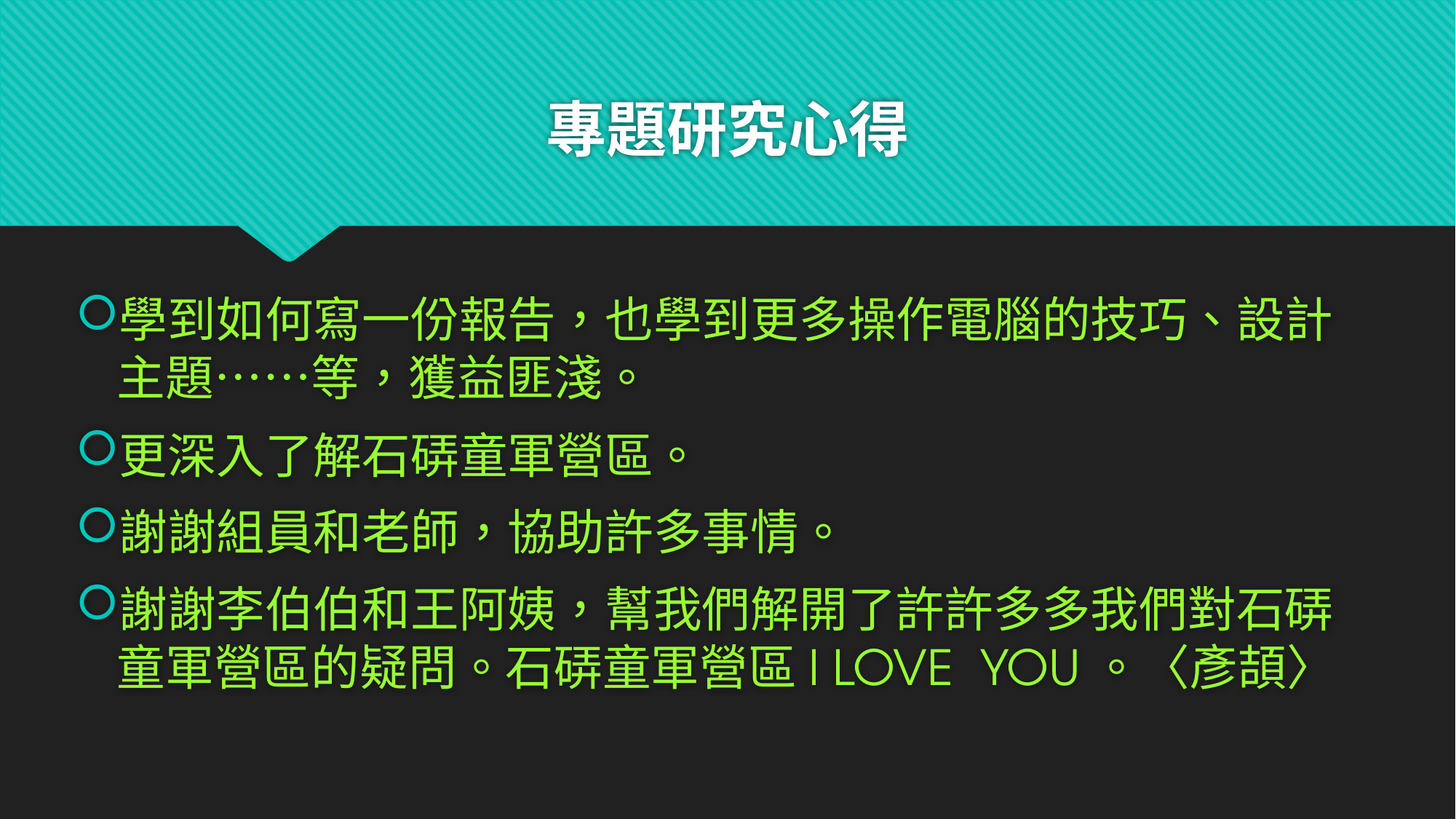

# 專題研究心得
學到如何寫一份報告，也學到更多操作電腦的技巧、設計主題……等，獲益匪淺。
更深入了解石硦童軍營區。
謝謝組員和老師，協助許多事情。
謝謝李伯伯和王阿姨，幫我們解開了許許多多我們對石硦童軍營區的疑問。石硦童軍營區I LOVE  YOU。〈彥頡〉